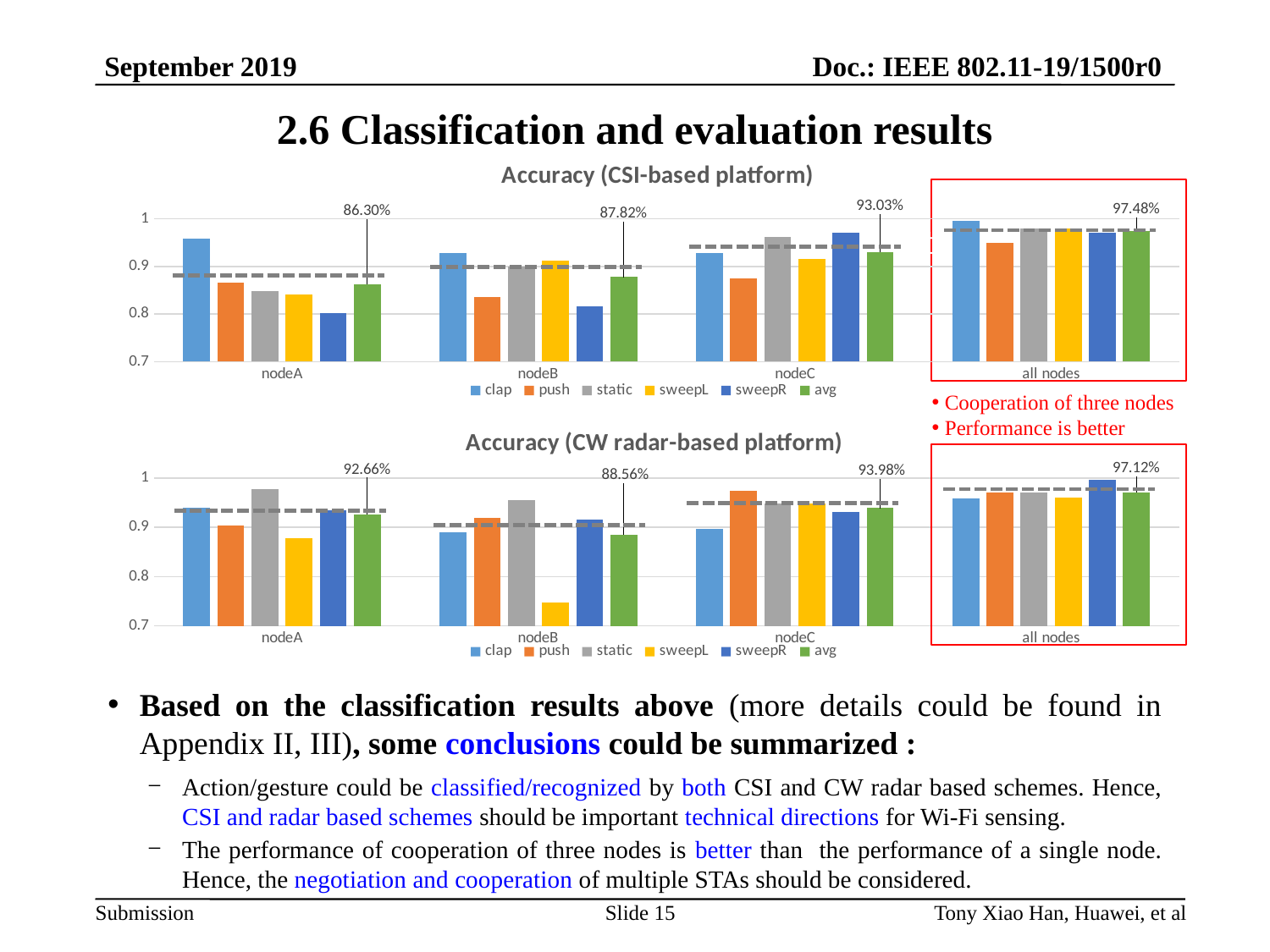

# 2.6 Classification and evaluation results

### Chart: Accuracy (CSI-based platform)

| Category | clap | push | static | sweepL | sweepR | avg |
|---|---|---|---|---|---|---|
| nodeA | 0.957983193277311 | 0.865546218487395 | 0.8487394957983193 | 0.8403361344537815 | 0.8025210084033614 | 0.8630252100840338 |
| nodeB | 0.9285714285714286 | 0.8361344537815126 | 0.8991596638655462 | 0.9117647058823529 | 0.8151260504201681 | 0.8781512605042016 |
| nodeC | 0.9285714285714286 | 0.8739495798319328 | 0.9621848739495799 | 0.9159663865546218 | 0.9705882352941176 | 0.930252100840336 |
| all nodes | 0.9957983193277311 | 0.9495798319327731 | 0.9789915966386554 | 0.9789915966386554 | 0.9705882352941176 | 0.9747899159663864 |

### Chart: Radar三分类（运动、静止、无人）

| Category |
|---|
Cooperation of three nodes
Performance is better

### Chart: Accuracy (CW radar-based platform)

| Category | clap | push | static | sweepL | sweepR | avg |
|---|---|---|---|---|---|---|
| nodeA | 0.9391634980988594 | 0.9040590405904059 | 0.9777777777777777 | 0.8779527559055118 | 0.9340659340659341 | 0.9266038012876978 |
| nodeB | 0.8897338403041825 | 0.9188191881918819 | 0.9555555555555556 | 0.7480314960629921 | 0.9157509157509157 | 0.8855781991731057 |
| nodeC | 0.8973384030418251 | 0.974169741697417 | 0.9481481481481482 | 0.9488188976377953 | 0.9304029304029304 | 0.9397756241856232 |
| all nodes | 0.9581749049429658 | 0.9704797047970479 | 0.9703703703703703 | 0.9606299212598425 | 0.9963369963369964 | 0.9711983795414445 |
Based on the classification results above (more details could be found in Appendix II, III), some conclusions could be summarized :
Action/gesture could be classified/recognized by both CSI and CW radar based schemes. Hence, CSI and radar based schemes should be important technical directions for Wi-Fi sensing.
The performance of cooperation of three nodes is better than  the performance of a single node. Hence, the negotiation and cooperation of multiple STAs should be considered.
Slide 15
Tony Xiao Han, Huawei, et al